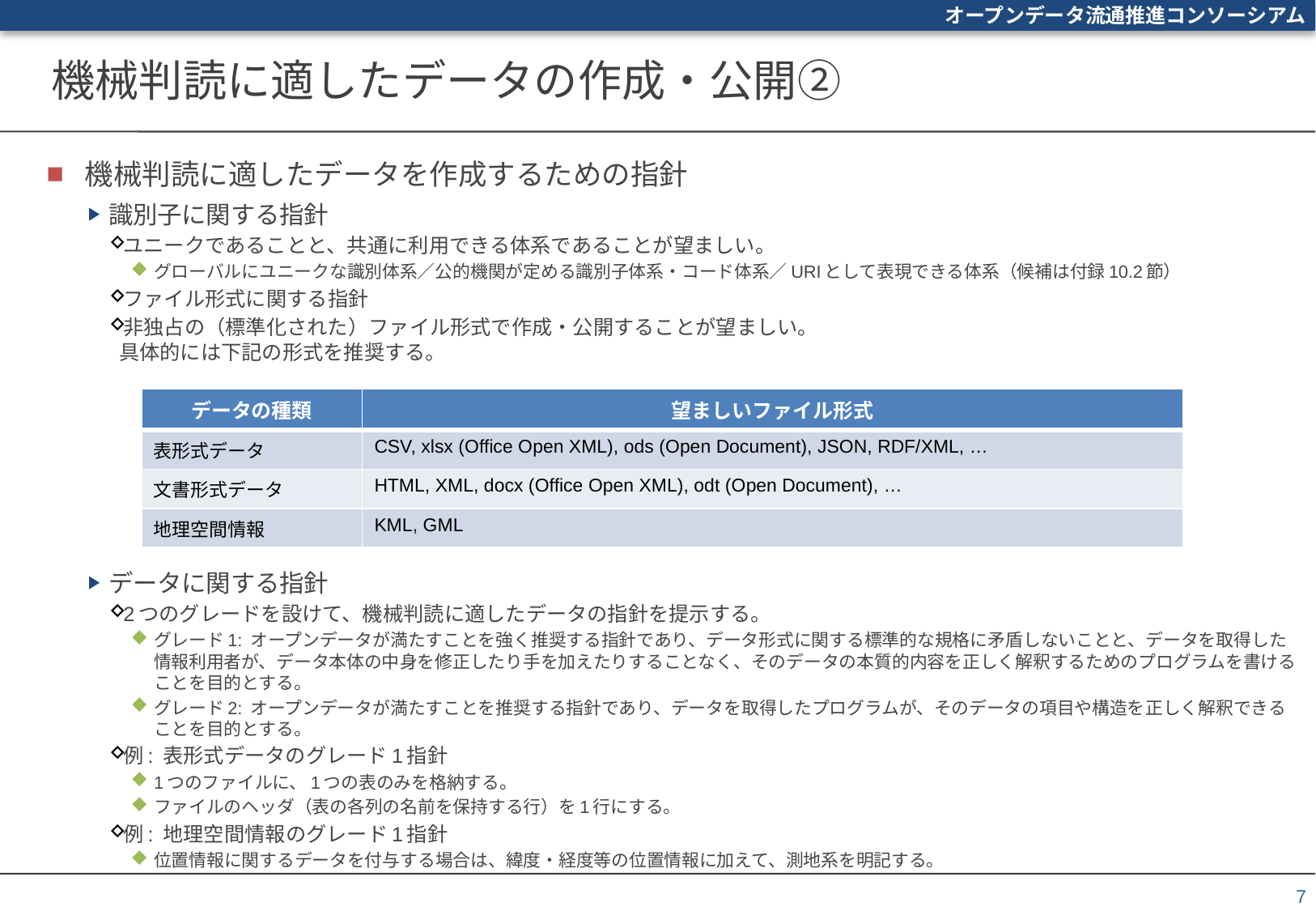

# 機械判読に適したデータの作成・公開②
機械判読に適したデータを作成するための指針
識別子に関する指針
ユニークであることと、共通に利用できる体系であることが望ましい。
グローバルにユニークな識別体系／公的機関が定める識別子体系・コード体系／URIとして表現できる体系（候補は付録10.2節）
ファイル形式に関する指針
非独占の（標準化された）ファイル形式で作成・公開することが望ましい。
具体的には下記の形式を推奨する。

データに関する指針
2つのグレードを設けて、機械判読に適したデータの指針を提示する。
グレード1: オープンデータが満たすことを強く推奨する指針であり、データ形式に関する標準的な規格に矛盾しないことと、データを取得した情報利用者が、データ本体の中身を修正したり手を加えたりすることなく、そのデータの本質的内容を正しく解釈するためのプログラムを書けることを目的とする。
グレード2: オープンデータが満たすことを推奨する指針であり、データを取得したプログラムが、そのデータの項目や構造を正しく解釈できることを目的とする。
例: 表形式データのグレード1指針
1つのファイルに、1つの表のみを格納する。
ファイルのヘッダ（表の各列の名前を保持する行）を1行にする。
例: 地理空間情報のグレード1指針
位置情報に関するデータを付与する場合は、緯度・経度等の位置情報に加えて、測地系を明記する。
| データの種類 | 望ましいファイル形式 |
| --- | --- |
| 表形式データ | CSV, xlsx (Office Open XML), ods (Open Document), JSON, RDF/XML, … |
| 文書形式データ | HTML, XML, docx (Office Open XML), odt (Open Document), … |
| 地理空間情報 | KML, GML |
7